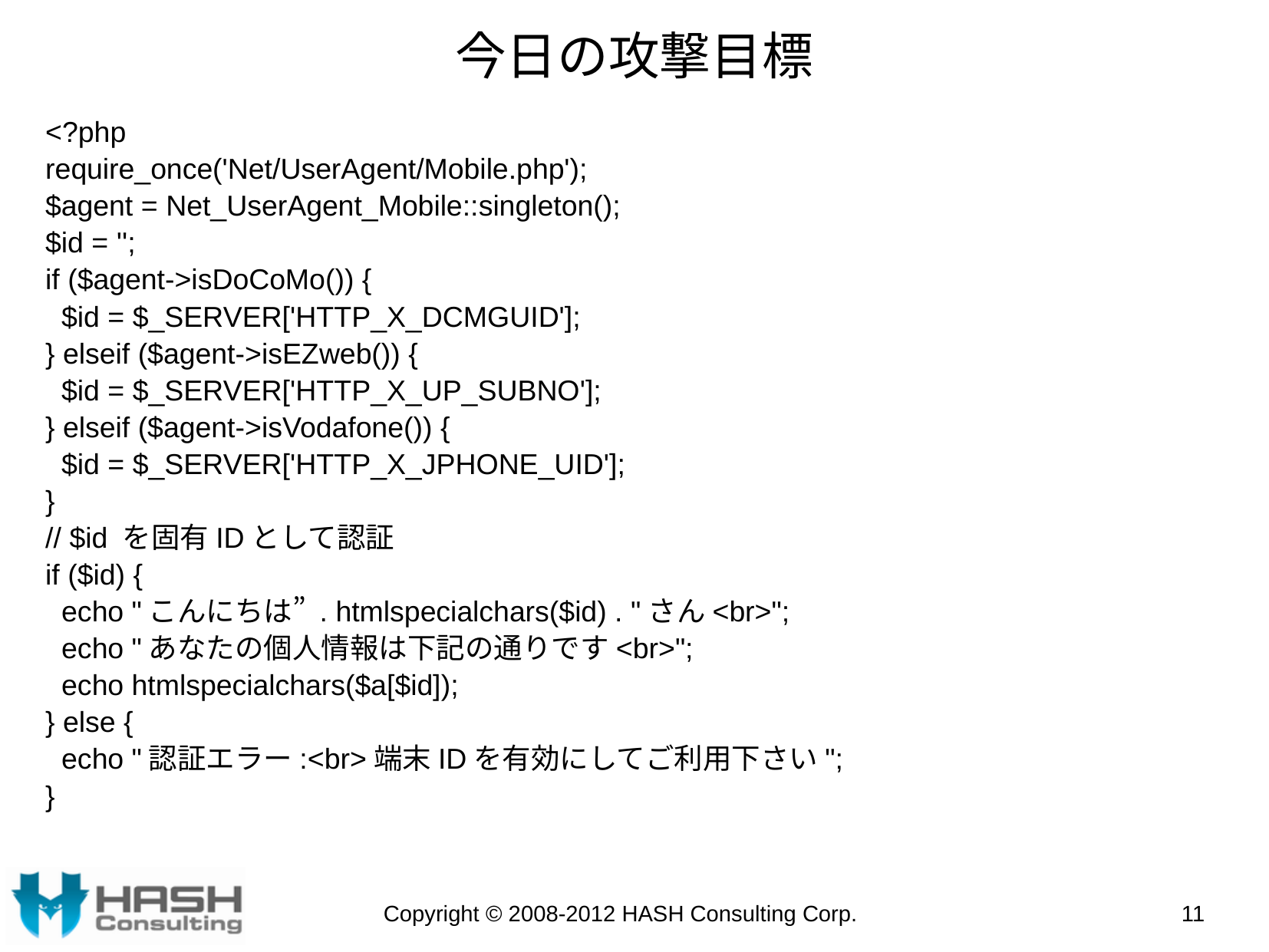

# 今日の攻撃目標
<?php
require_once('Net/UserAgent/Mobile.php');
$agent = Net_UserAgent_Mobile::singleton();
$id = '';
if ($agent->isDoCoMo()) {
  $id = $_SERVER['HTTP_X_DCMGUID'];
} elseif ($agent->isEZweb()) {
  $id = $_SERVER['HTTP_X_UP_SUBNO'];
} elseif ($agent->isVodafone()) {
  $id = $_SERVER['HTTP_X_JPHONE_UID'];
}
// $id を固有IDとして認証
if ($id) {
  echo "こんにちは” . htmlspecialchars($id) . "さん<br>";
  echo "あなたの個人情報は下記の通りです<br>";
  echo htmlspecialchars($a[$id]);
} else {
  echo "認証エラー:<br>端末IDを有効にしてご利用下さい";
}

Copyright © 2008-2012 HASH Consulting Corp.
11